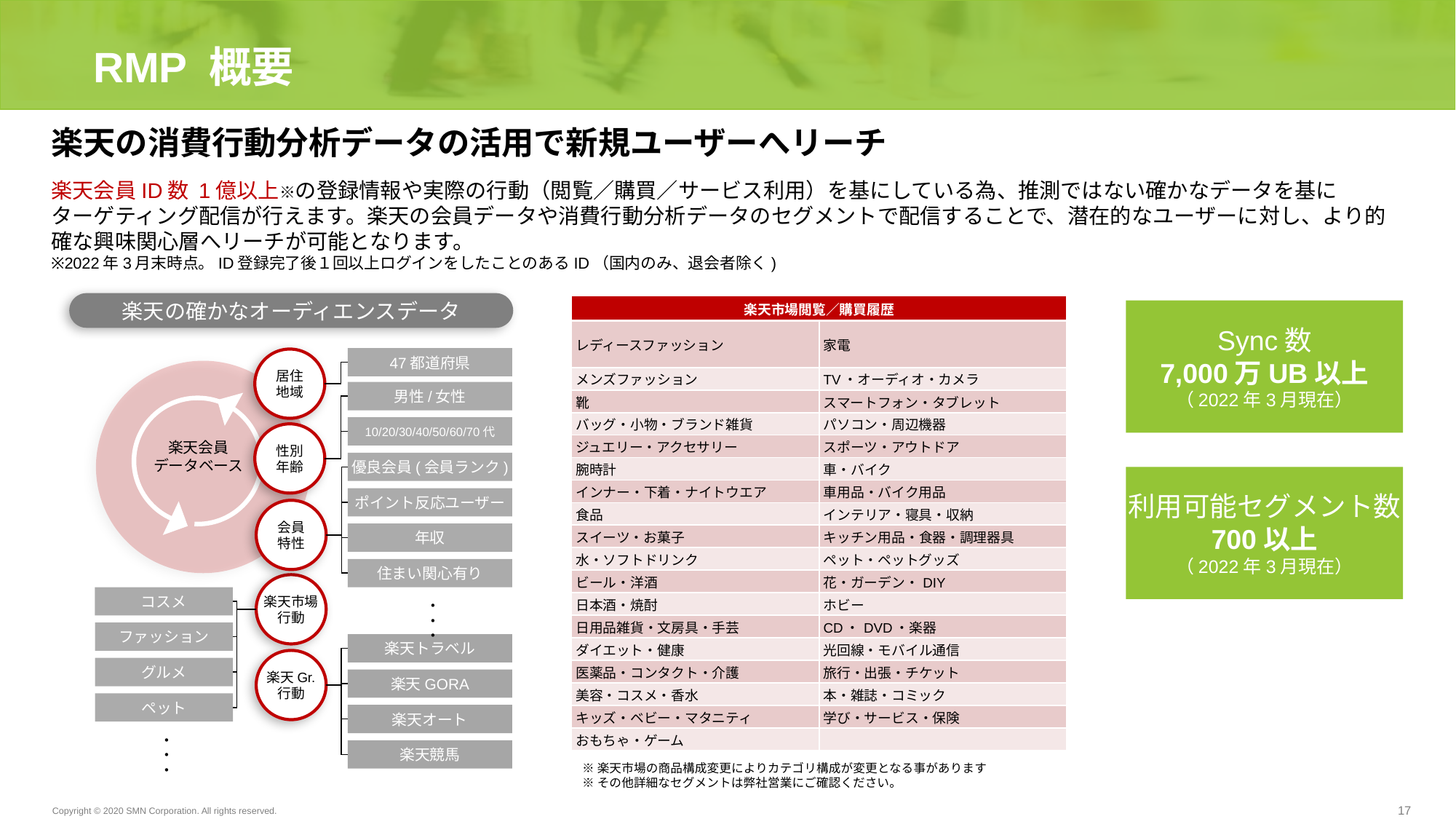

# RMP 概要
楽天の消費行動分析データの活用で新規ユーザーへリーチ
楽天会員ID数 1億以上※の登録情報や実際の行動（閲覧／購買／サービス利用）を基にしている為、推測ではない確かなデータを基に
ターゲティング配信が行えます。楽天の会員データや消費行動分析データのセグメントで配信することで、潜在的なユーザーに対し、より的確な興味関心層へリーチが可能となります。
※2022年3月末時点。ID登録完了後１回以上ログインをしたことのあるID（国内のみ、退会者除く)
楽天の確かなオーディエンスデータ
| 楽天市場閲覧／購買履歴 |  |
| --- | --- |
| レディースファッション | 家電 |
| メンズファッション | TV・オーディオ・カメラ |
| 靴 | スマートフォン・タブレット |
| バッグ・小物・ブランド雑貨 | パソコン・周辺機器 |
| ジュエリー・アクセサリー | スポーツ・アウトドア |
| 腕時計 | 車・バイク |
| インナー・下着・ナイトウエア | 車用品・バイク用品 |
| 食品 | インテリア・寝具・収納 |
| スイーツ・お菓子 | キッチン用品・食器・調理器具 |
| 水・ソフトドリンク | ペット・ペットグッズ |
| ビール・洋酒 | 花・ガーデン・DIY |
| 日本酒・焼酎 | ホビー |
| 日用品雑貨・文房具・手芸 | CD・DVD・楽器 |
| ダイエット・健康 | 光回線・モバイル通信 |
| 医薬品・コンタクト・介護 | 旅行・出張・チケット |
| 美容・コスメ・香水 | 本・雑誌・コミック |
| キッズ・ベビー・マタニティ | 学び・サービス・保険 |
| おもちゃ・ゲーム |  |
Sync数
7,000万UB以上
（2022年3月現在）
47都道府県
居住
地域

男性/女性

10/20/30/40/50/60/70代
性別
年齢
楽天会員
データベース
優良会員(会員ランク)
利用可能セグメント数
700以上
（2022年3月現在）
ポイント反応ユーザー
会員
特性
年収
住まい関心有り
楽天市場
行動
・・・
コスメ
ファッション
楽天トラベル
楽天Gr.
行動
グルメ
楽天GORA
ペット
楽天オート
・・・
楽天競馬
※楽天市場の商品構成変更によりカテゴリ構成が変更となる事があります
※その他詳細なセグメントは弊社営業にご確認ください。